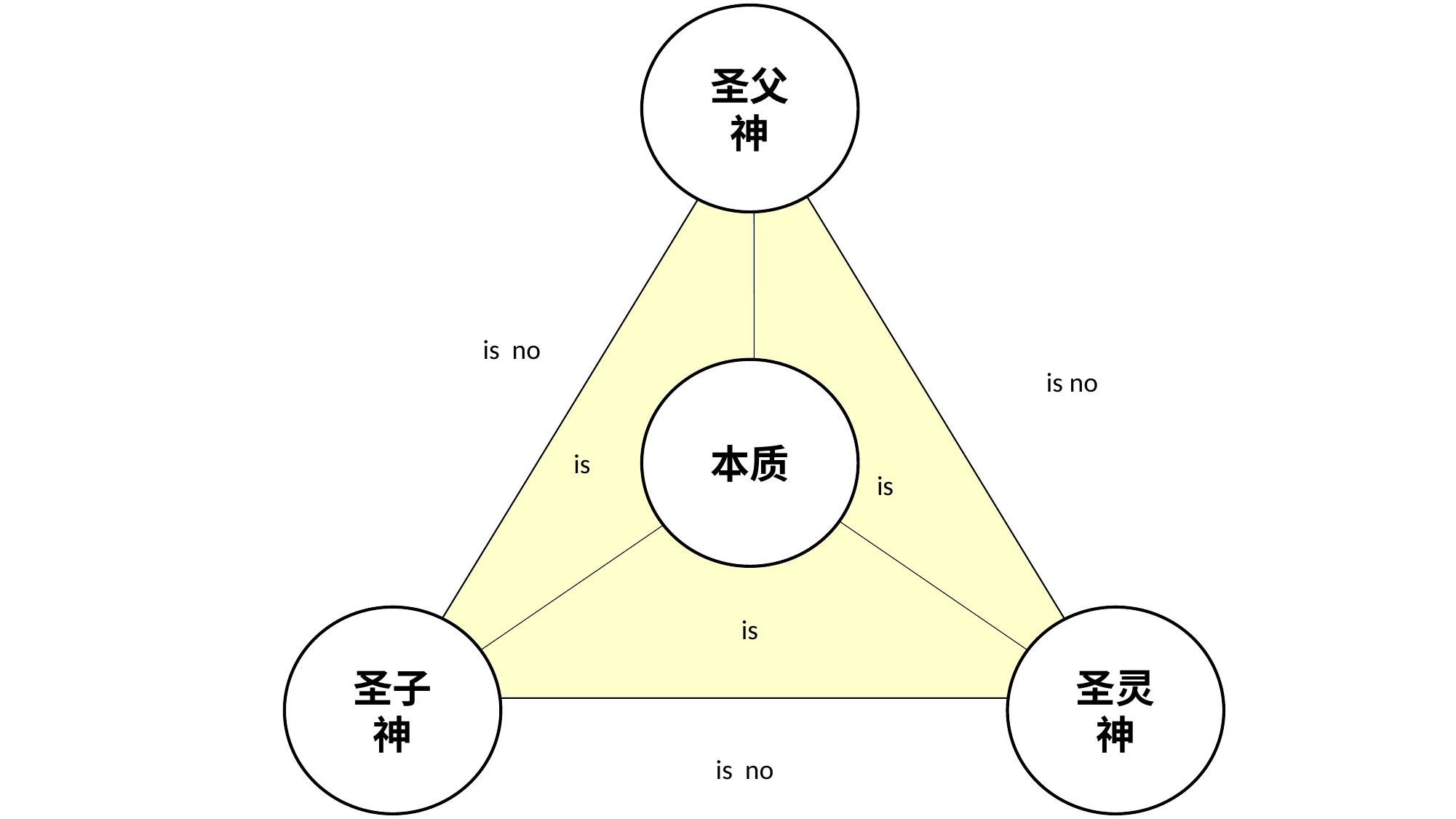

圣父
神

is  no
本质
is no
is
is
圣子
神
圣灵
神
is
is  no